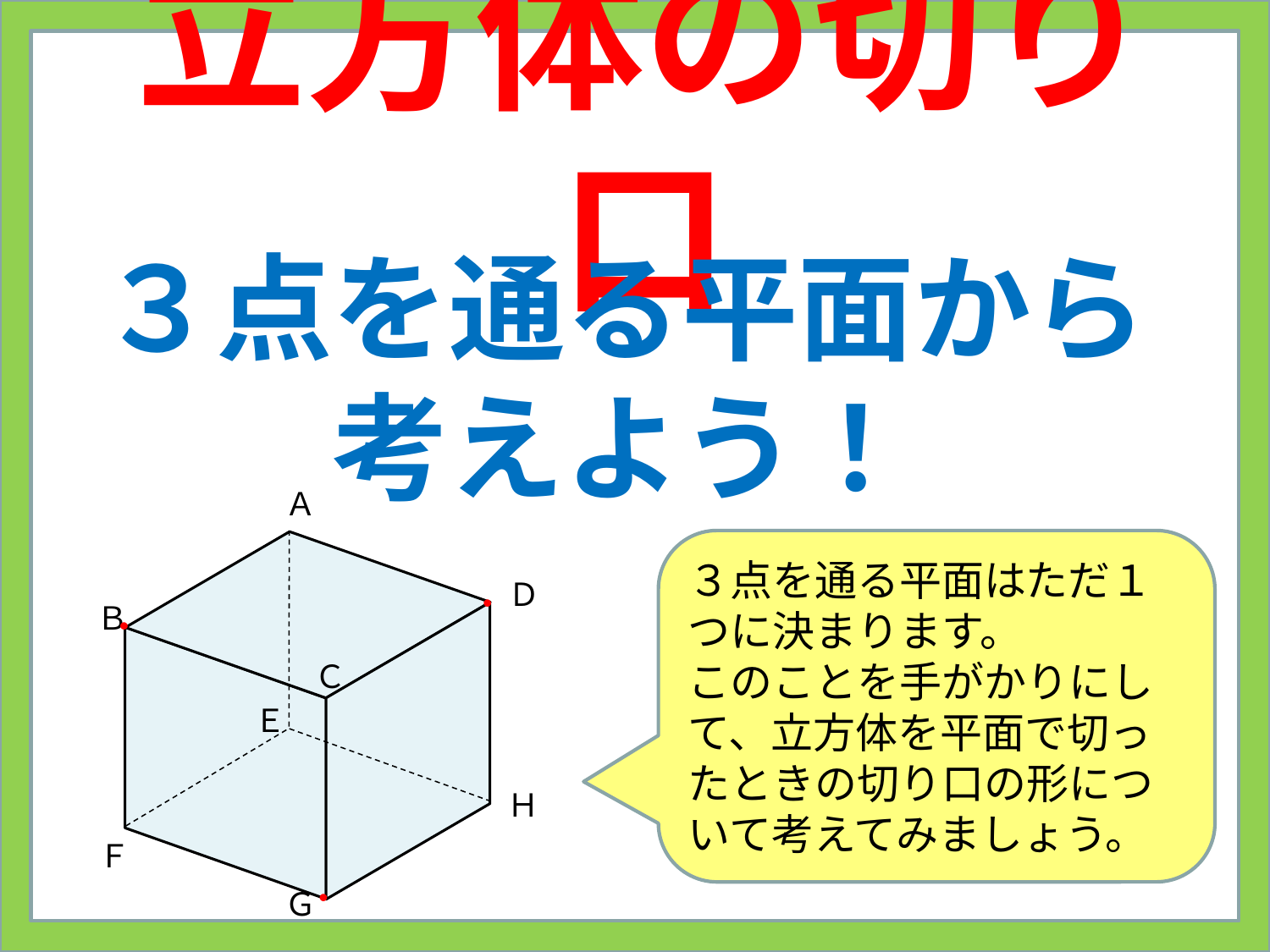

# 立方体の切り口
３点を通る平面から
考えよう！
Ａ

３点を通る平面はただ１つに決まります。
このことを手がかりにして、立方体を平面で切ったときの切り口の形について考えてみましょう。
Ｄ
Ｂ
●
●
Ｃ
Ｅ
Ｈ
Ｆ
Ｇ
●